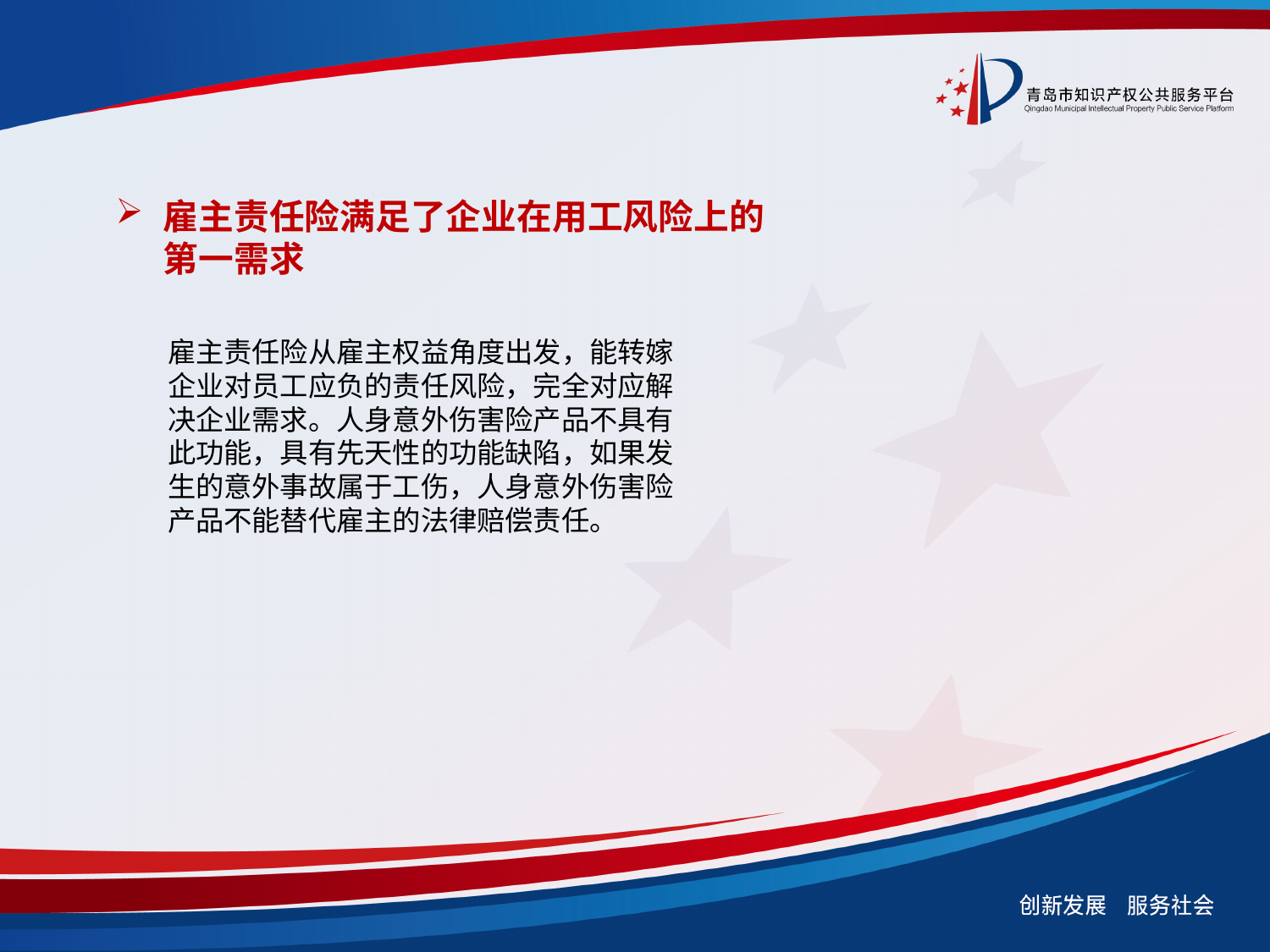

雇主责任险满足了企业在用工风险上的第一需求
雇主责任险从雇主权益角度出发，能转嫁企业对员工应负的责任风险，完全对应解决企业需求。人身意外伤害险产品不具有此功能，具有先天性的功能缺陷，如果发生的意外事故属于工伤，人身意外伤害险产品不能替代雇主的法律赔偿责任。